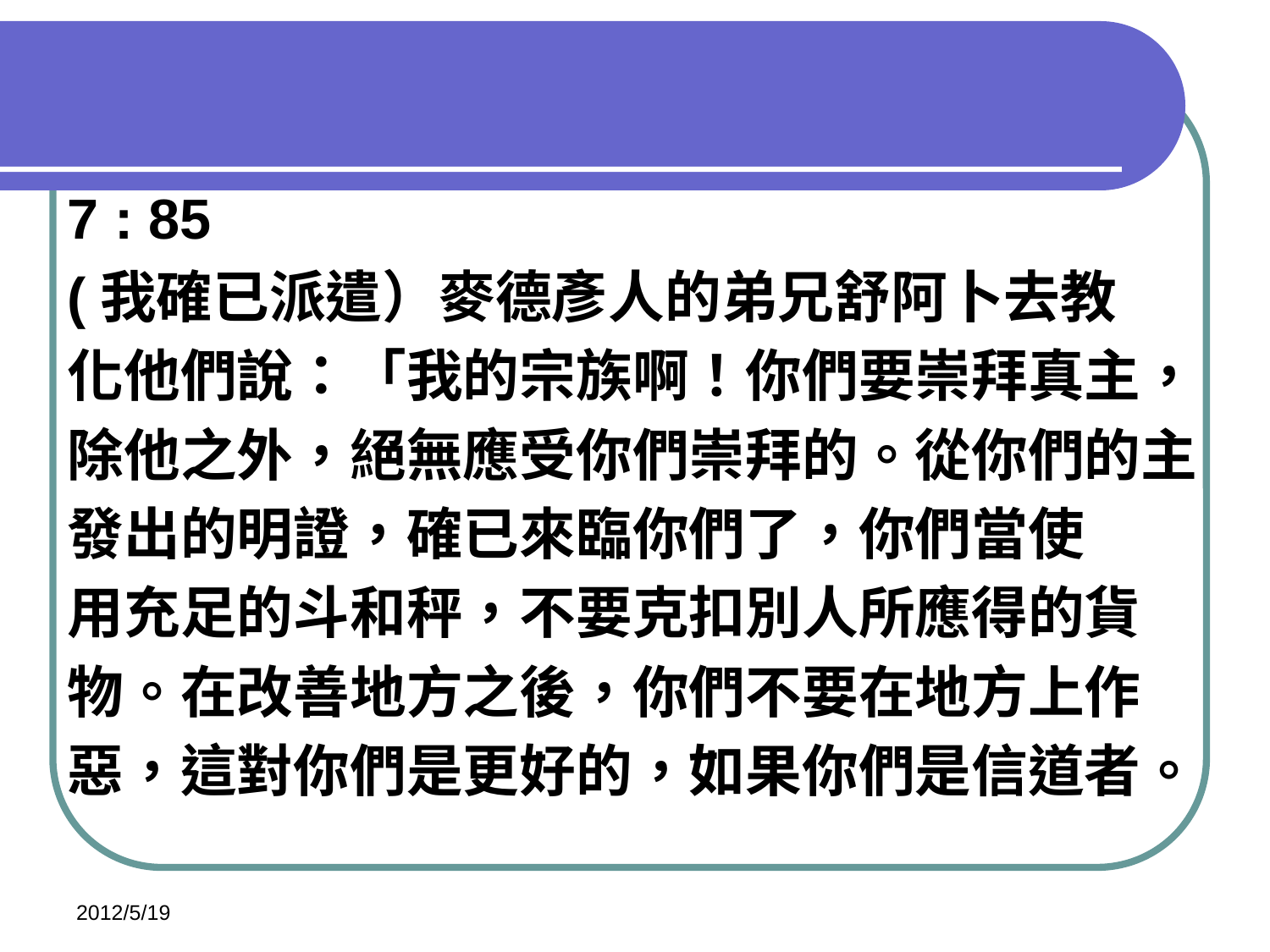

7 : 85
(我確已派遣）麥德彥人的弟兄舒阿卜去教
化他們說：「我的宗族啊！你們要崇拜真主，
除他之外，絕無應受你們崇拜的。從你們的主
發出的明證，確已來臨你們了，你們當使
用充足的斗和秤，不要克扣別人所應得的貨
物。在改善地方之後，你們不要在地方上作
惡，這對你們是更好的，如果你們是信道者。
2012/5/19